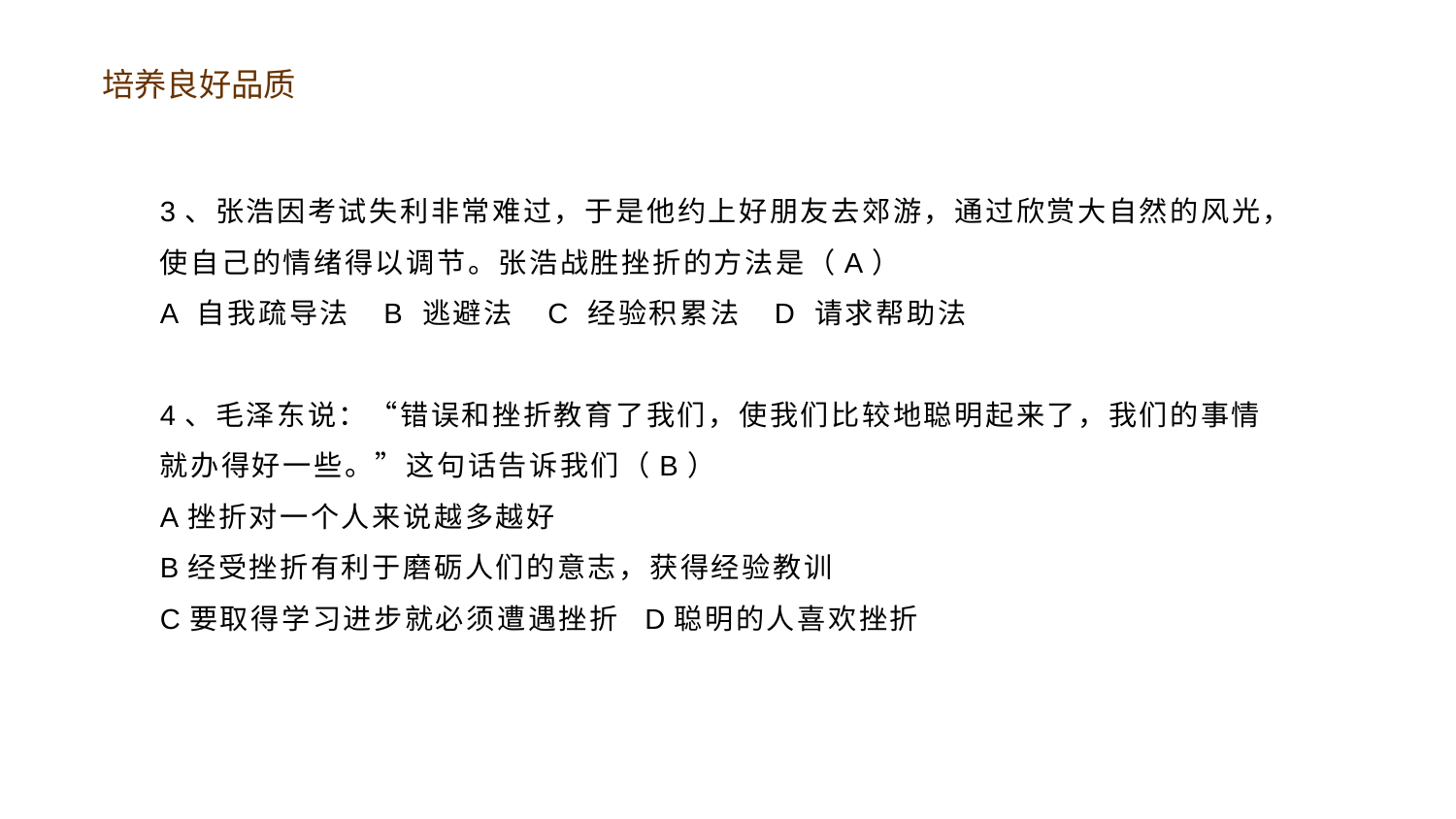

3、张浩因考试失利非常难过，于是他约上好朋友去郊游，通过欣赏大自然的风光，使自己的情绪得以调节。张浩战胜挫折的方法是（A）
A 自我疏导法   B 逃避法   C 经验积累法   D 请求帮助法

4、毛泽东说：“错误和挫折教育了我们，使我们比较地聪明起来了，我们的事情就办得好一些。”这句话告诉我们（B）
A挫折对一个人来说越多越好
B经受挫折有利于磨砺人们的意志，获得经验教训
C要取得学习进步就必须遭遇挫折  D聪明的人喜欢挫折